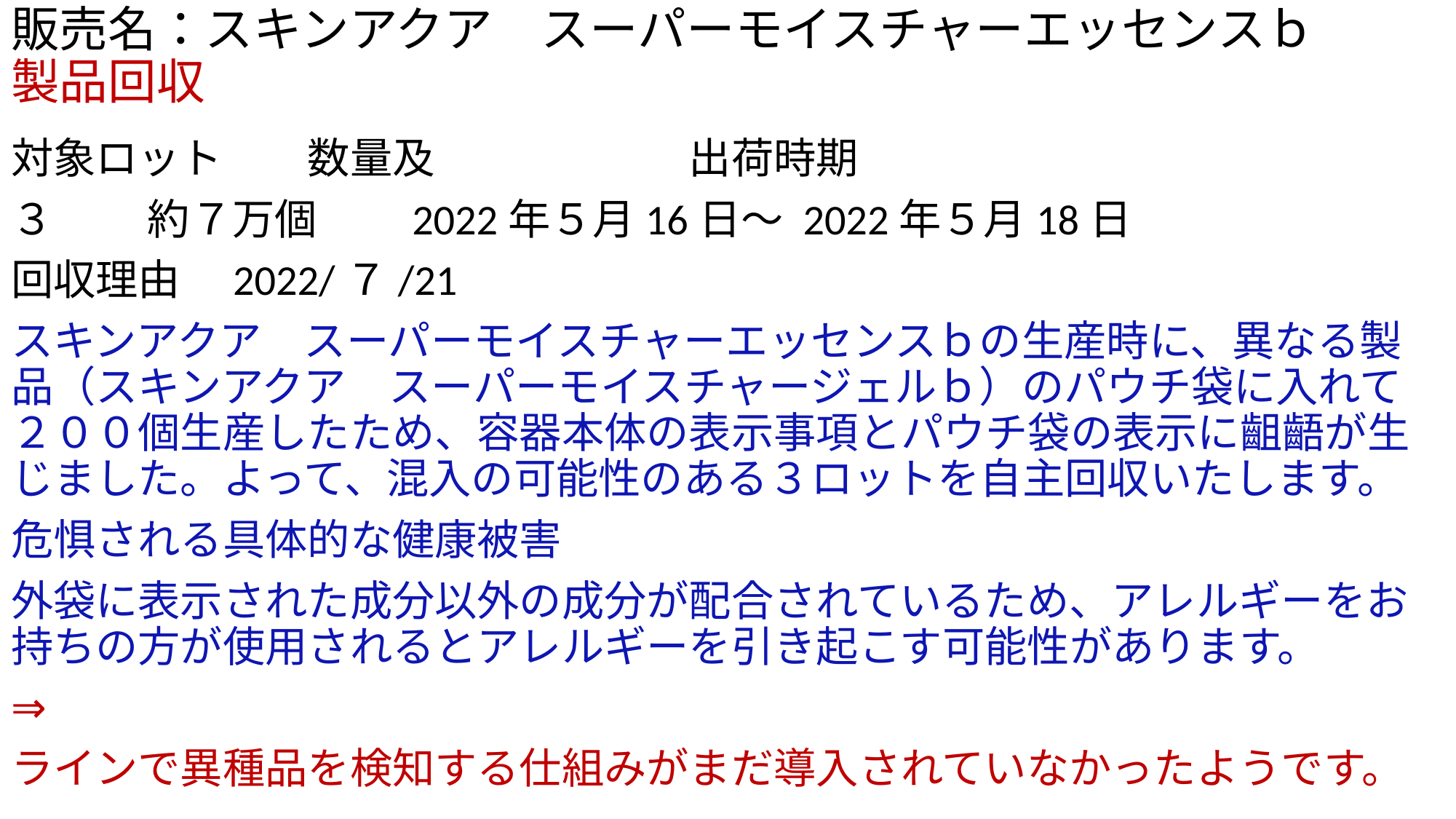

# 販売名：スキンアクア　スーパーモイスチャーエッセンスｂ　　製品回収
対象ロット　　数量及　　　　　　出荷時期
３　　 約７万個　　2022年５月16日～ 2022年５月18日
回収理由　2022/７/21
スキンアクア　スーパーモイスチャーエッセンスｂの生産時に、異なる製品（スキンアクア　スーパーモイスチャージェルｂ）のパウチ袋に入れて２００個生産したため、容器本体の表示事項とパウチ袋の表示に齟齬が生じました。よって、混入の可能性のある３ロットを自主回収いたします。
危惧される具体的な健康被害
外袋に表示された成分以外の成分が配合されているため、アレルギーをお持ちの方が使用されるとアレルギーを引き起こす可能性があります。
⇒
ラインで異種品を検知する仕組みがまだ導入されていなかったようです。